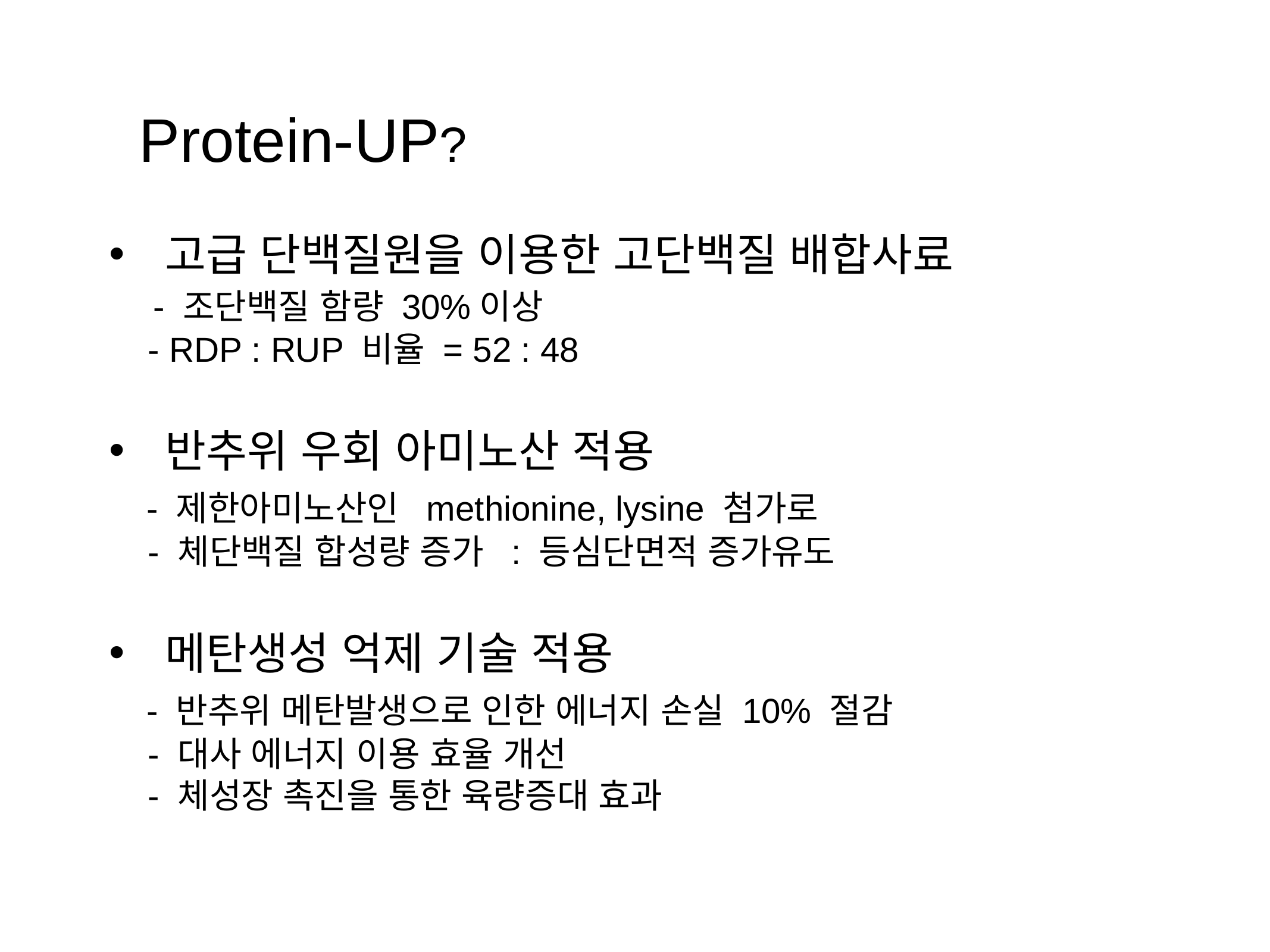

# Protein-UP?
고급 단백질원을 이용한 고단백질 배합사료
    - 조단백질 함량 30%이상
    - RDP : RUP 비율 = 52 : 48

반추위 우회 아미노산 적용
   - 제한아미노산인  methionine, lysine 첨가로
    - 체단백질 합성량 증가  : 등심단면적 증가유도

메탄생성 억제 기술 적용
   - 반추위 메탄발생으로 인한 에너지 손실 10% 절감
    - 대사 에너지 이용 효율 개선
    - 체성장 촉진을 통한 육량증대 효과